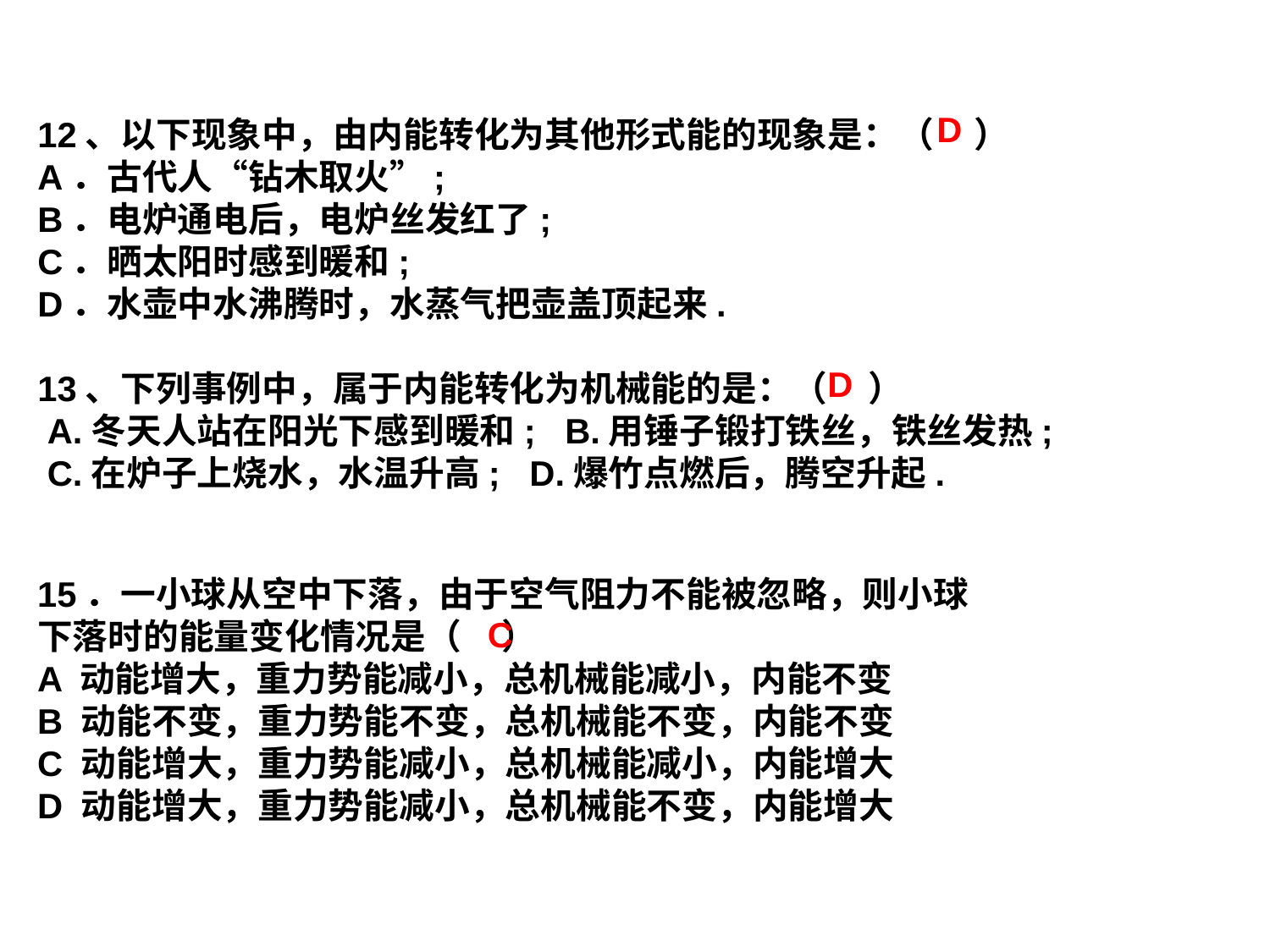

D
12、以下现象中，由内能转化为其他形式能的现象是：（     ）
A．古代人“钻木取火”;
B．电炉通电后，电炉丝发红了;
C．晒太阳时感到暖和;
D．水壶中水沸腾时，水蒸气把壶盖顶起来.

13、下列事例中，属于内能转化为机械能的是：（     ）
 A.冬天人站在阳光下感到暖和;   B.用锤子锻打铁丝，铁丝发热;
 C.在炉子上烧水，水温升高;   D.爆竹点燃后，腾空升起.
D
15．一小球从空中下落，由于空气阻力不能被忽略，则小球下落时的能量变化情况是（     ）
A 动能增大，重力势能减小，总机械能减小，内能不变
B 动能不变，重力势能不变，总机械能不变，内能不变
C 动能增大，重力势能减小，总机械能减小，内能增大
D 动能增大，重力势能减小，总机械能不变，内能增大
C